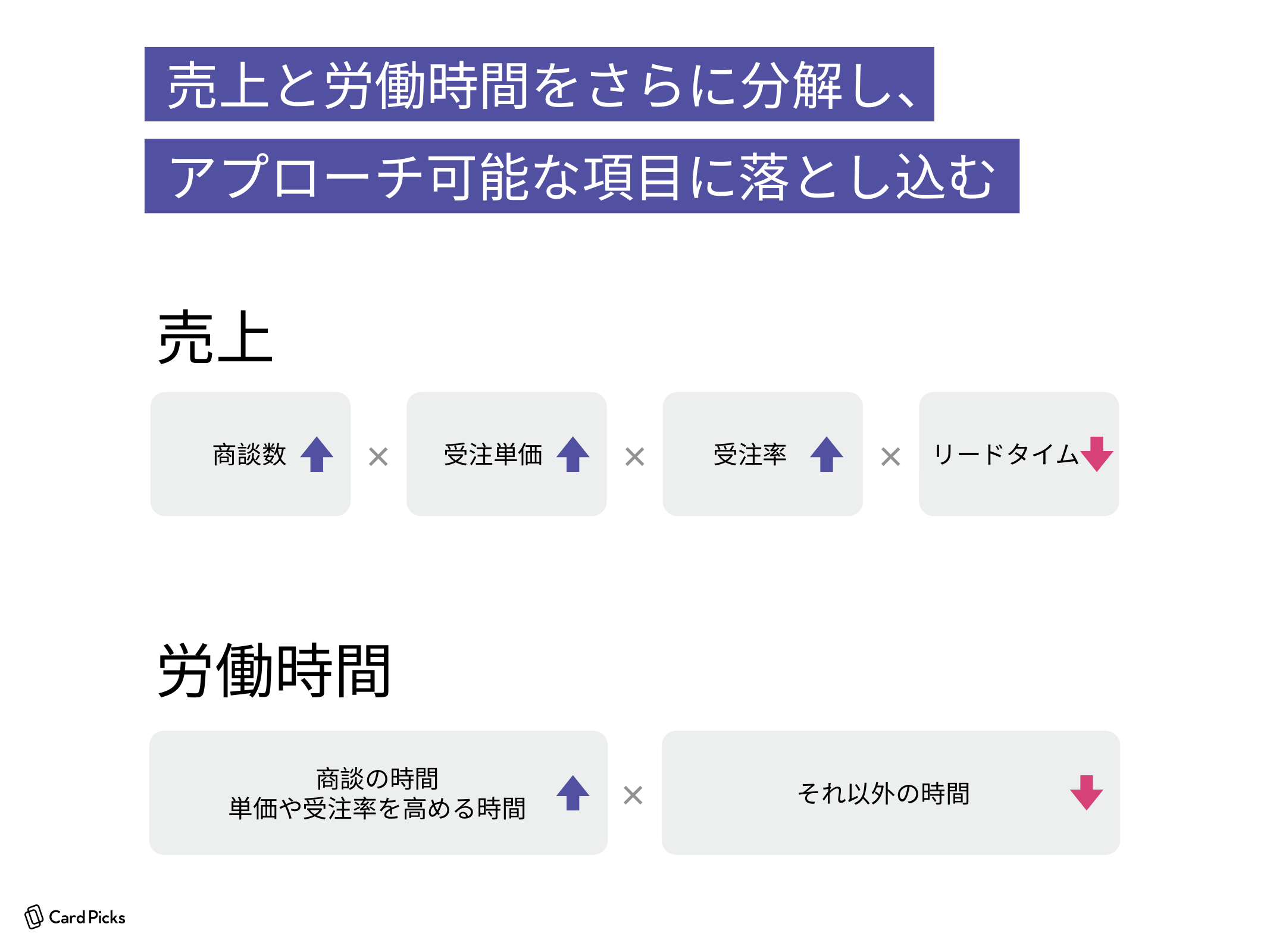

売上と労働時間をさらに分解し、

アプローチ可能な項目に落とし込む
売上

×
×
×
商談数
受注単価
受注率
リードタイム

労働時間

商談の時間
単価や受注率を高める時間
　それ以外の時間
×

4